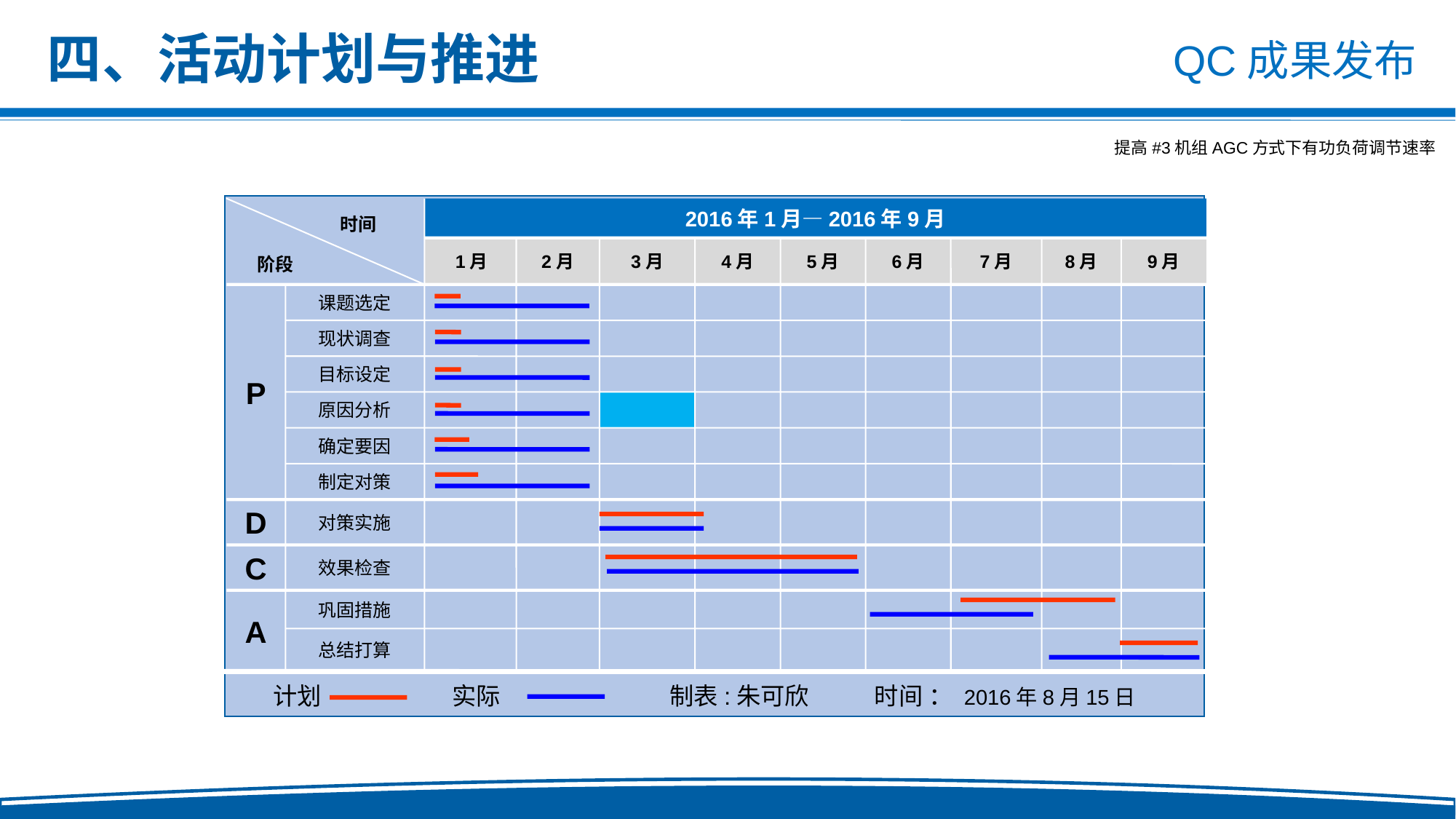

四、活动计划与推进

　　           时间

   阶段

2016年1月—2016年9月

1月
2月
3月
4月
5月
6月
7月
8月
9月
P

课题选定

现状调查

目标设定

原因分析

确定要因

制定对策

D

对策实施

C

效果检查

A

巩固措施

总结打算

 计划                        实际                               制表:朱可欣            时间 ： 2016年8月15日

.